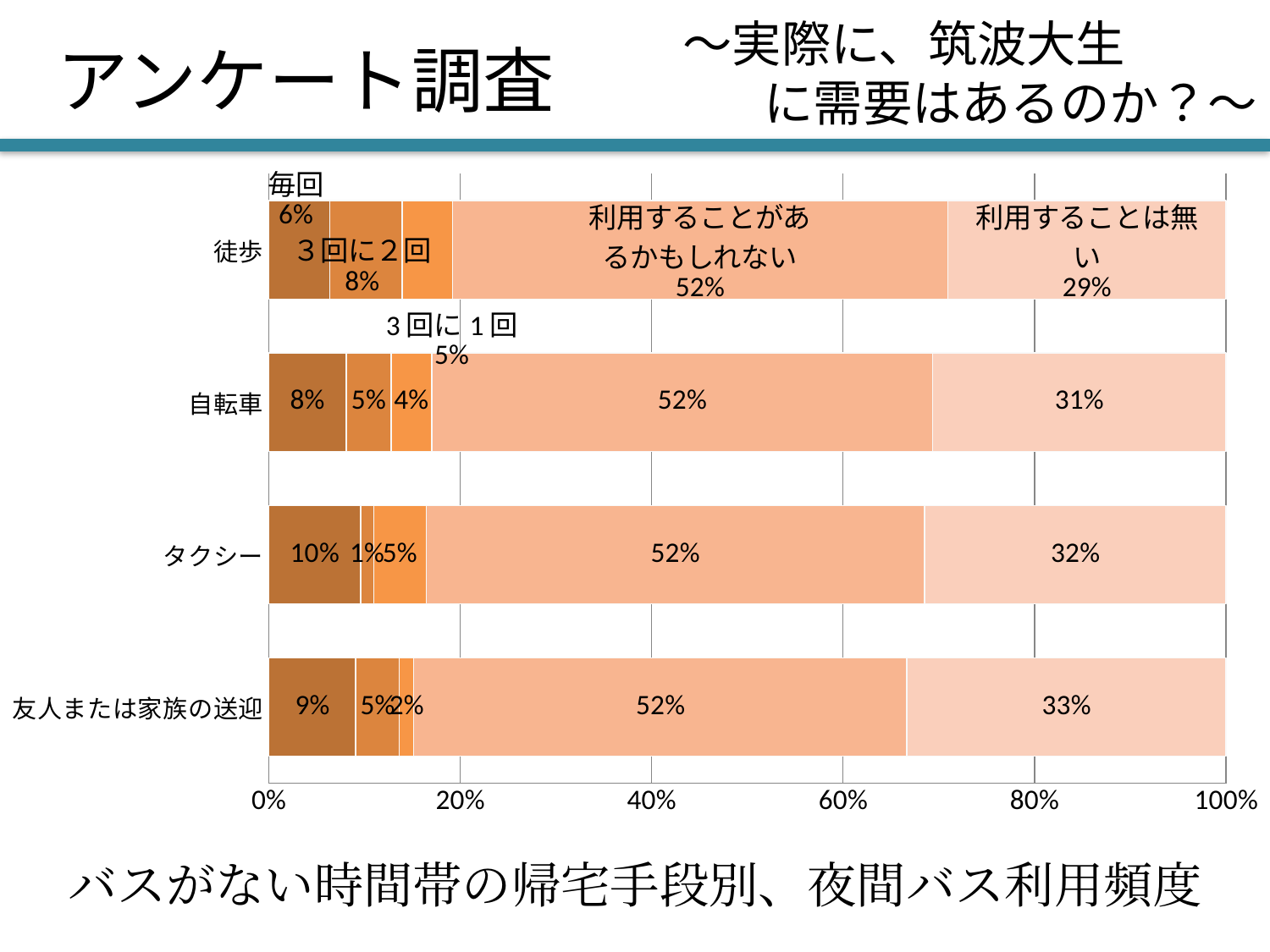

〜実際に、筑波大生
に需要はあるのか？〜
# アンケート調査

### Chart

| Category | 毎回 | ３回に２回 | 3回に1回 | 利用することがあるかもしれない | 利用することは無い |
|---|---|---|---|---|---|
| 友人または家族の送迎 | 0.0909090909090909 | 0.0454545454545454 | 0.0151515151515151 | 0.515151515151515 | 0.333333333333333 |
| タクシー | 0.0958904109589041 | 0.0136986301369863 | 0.0547945205479452 | 0.520547945205479 | 0.315068493150685 |
| 自転車 | 0.0808510638297872 | 0.0468085106382979 | 0.0425531914893617 | 0.523404255319149 | 0.306382978723404 |
| 徒歩 | 0.063953488372093 | 0.0755813953488372 | 0.0523255813953488 | 0.517441860465116 | 0.290697674418605 |
バスがない時間帯の帰宅手段別、夜間バス利用頻度